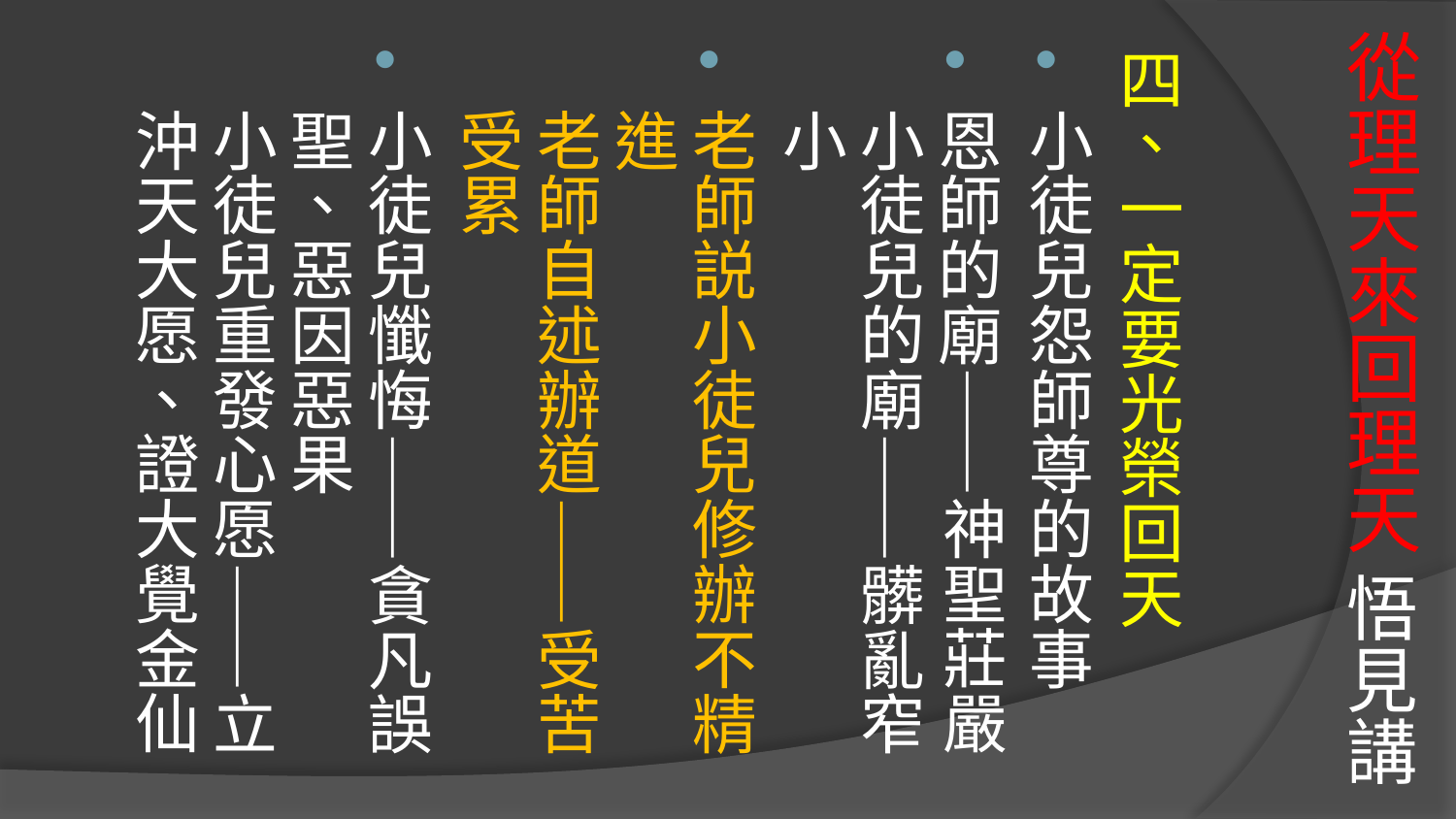

# 從理天來回理天 悟見講
四、一定要光榮回天
小徒兒怨師尊的故事
恩師的廟——神聖莊嚴
小徒兒的廟——髒亂窄小
老師説小徒兒修辦不精進
老師自述辦道——受苦受累
小徒兒懺悔——貪凡誤聖、惡因惡果
小徒兒重發心愿——立沖天大愿、證大覺金仙